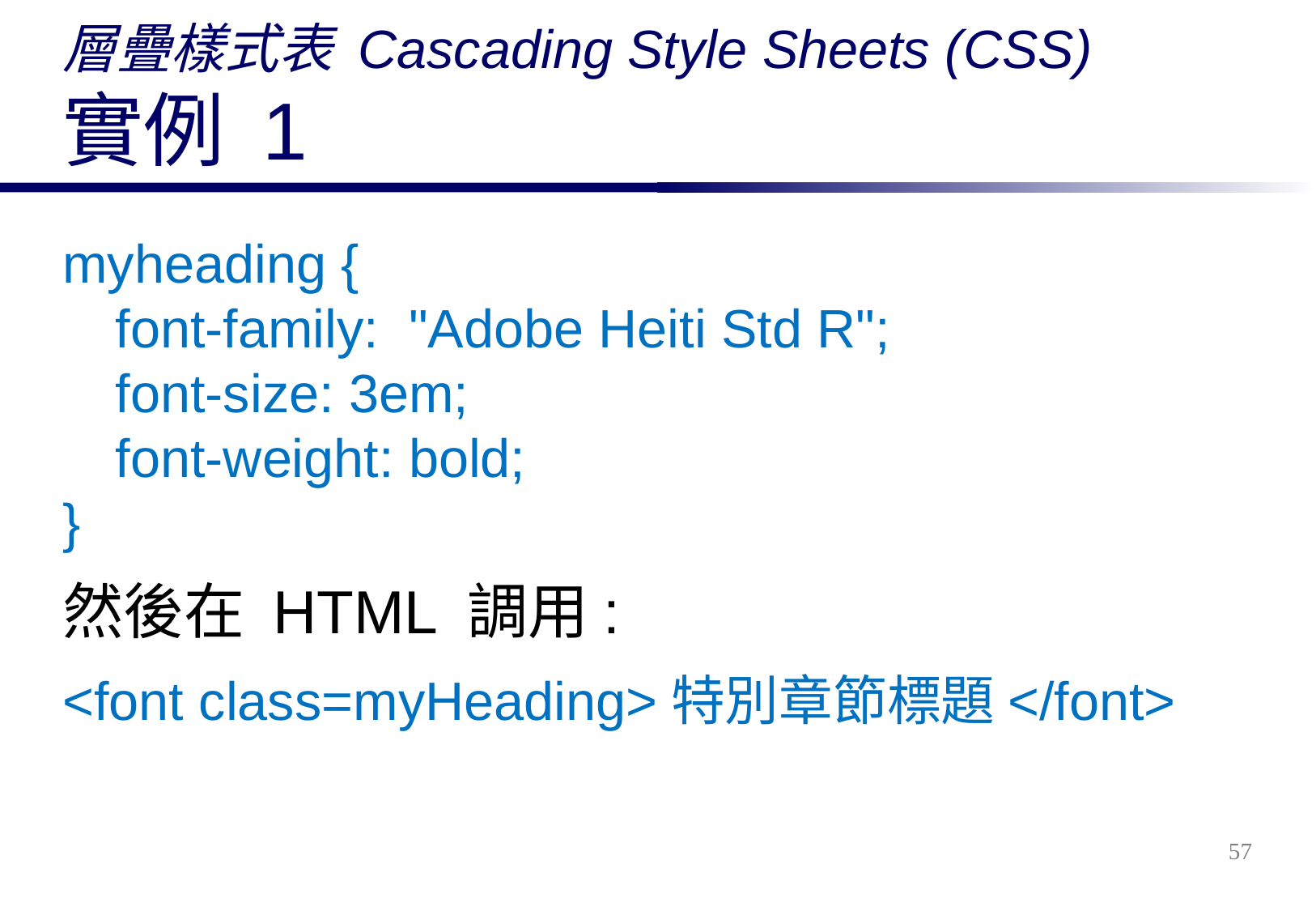

# 層疊樣式表 Cascading Style Sheets (CSS) 實例 1
myheading {
	font-family:  "Adobe Heiti Std R";
	font-size: 3em;
	font-weight: bold;
}
然後在 HTML 調用:
<font class=myHeading>特別章節標題</font>

57